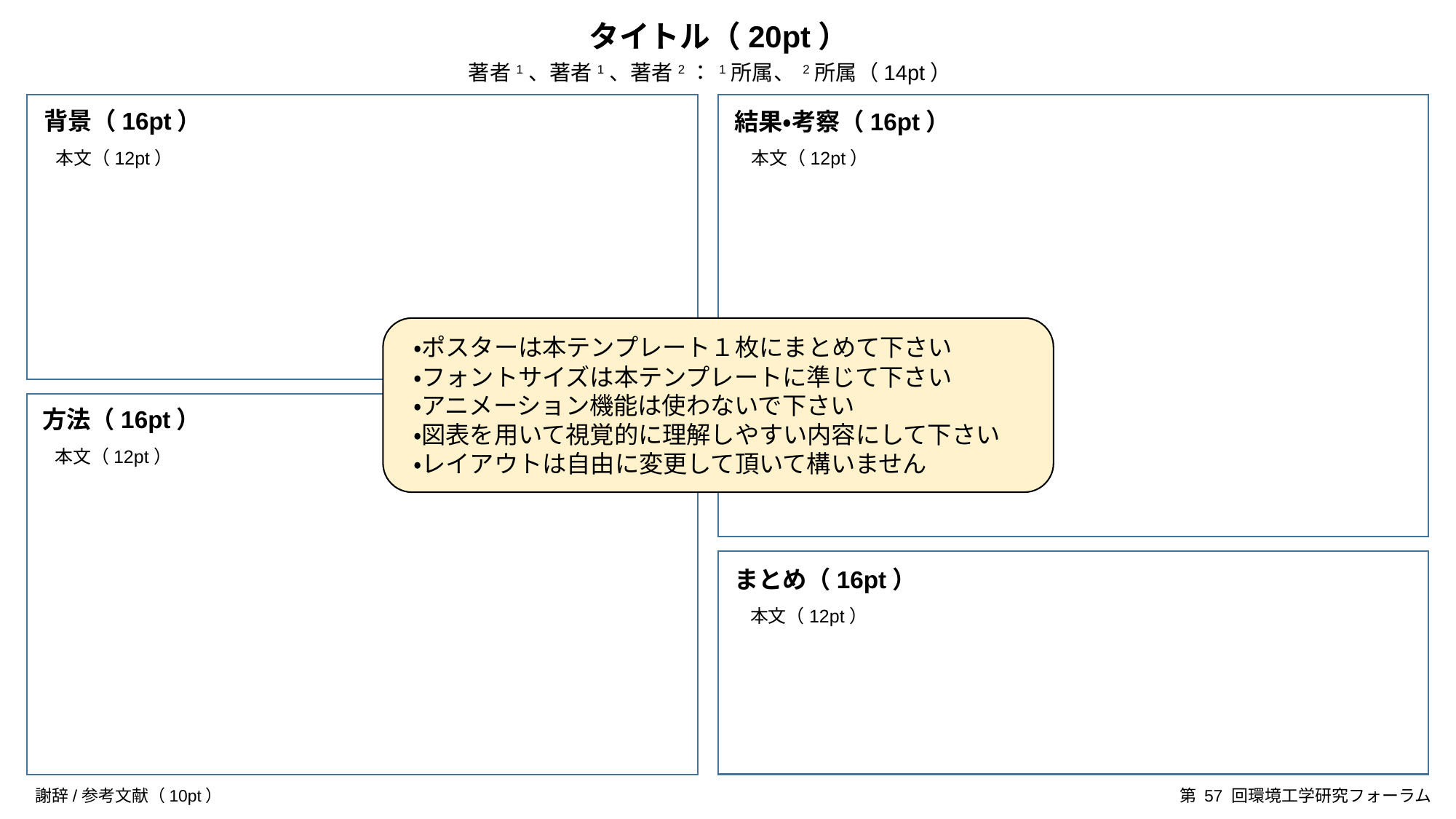

タイトル（20pt）
著者1、著者1、著者2： 1所属、 2所属（14pt）

背景（16pt）
結果・考察（16pt）
本文（12pt）
本文（12pt）
 ・ポスターは本テンプレート１枚にまとめて下さい
 ・フォントサイズは本テンプレートに準じて下さい
 ・アニメーション機能は使わないで下さい
 ・図表を用いて視覚的に理解しやすい内容にして下さい
 ・レイアウトは自由に変更して頂いて構いません

方法（16pt）
本文（12pt）

まとめ（16pt）
本文（12pt）
謝辞/参考文献（10pt）
第 57 回環境工学研究フォーラム